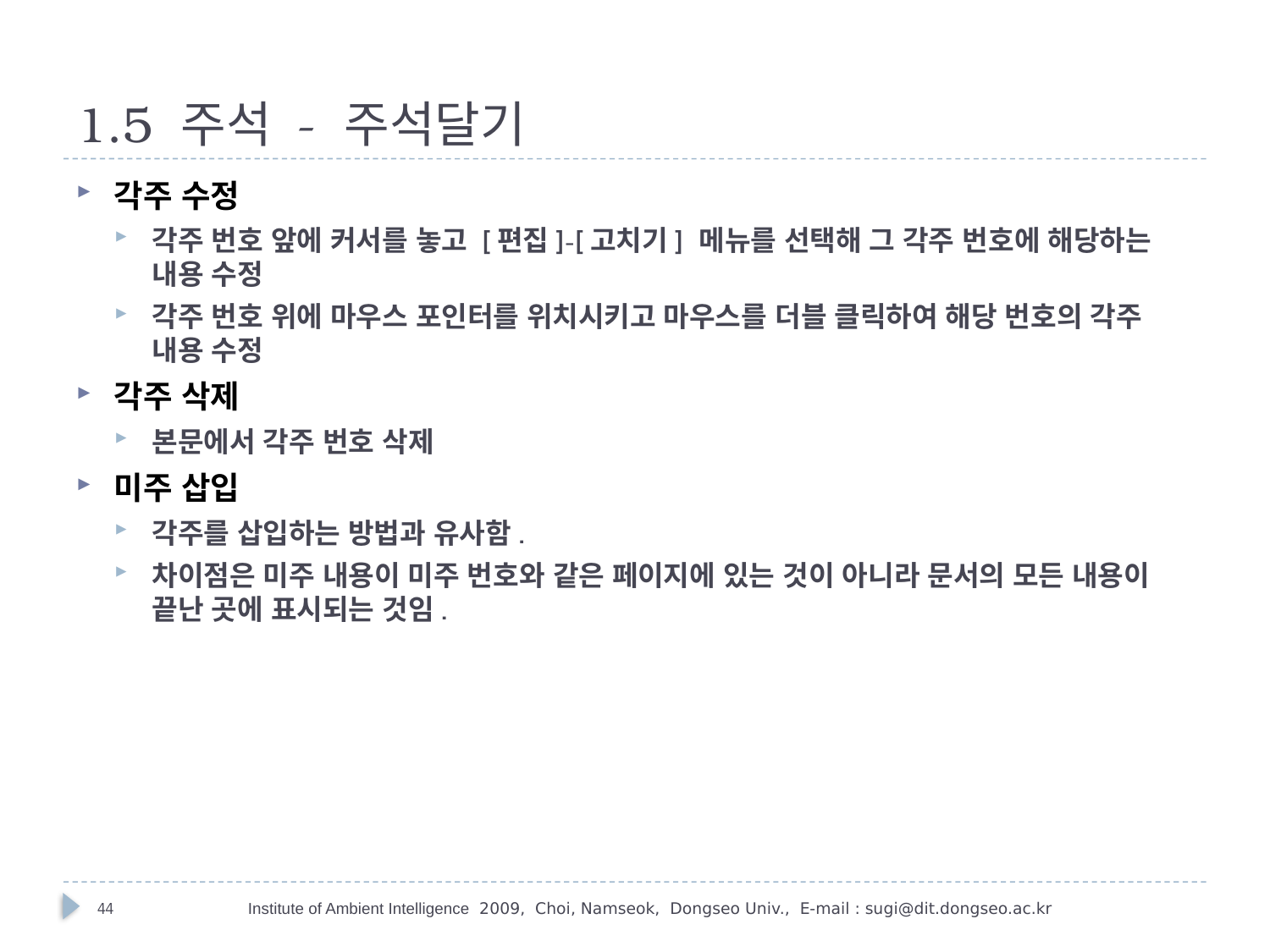

# 1.5 주석 - 주석달기
각주 수정
각주 번호 앞에 커서를 놓고 [편집]-[고치기] 메뉴를 선택해 그 각주 번호에 해당하는 내용 수정
각주 번호 위에 마우스 포인터를 위치시키고 마우스를 더블 클릭하여 해당 번호의 각주 내용 수정
각주 삭제
본문에서 각주 번호 삭제
미주 삽입
각주를 삽입하는 방법과 유사함.
차이점은 미주 내용이 미주 번호와 같은 페이지에 있는 것이 아니라 문서의 모든 내용이 끝난 곳에 표시되는 것임.